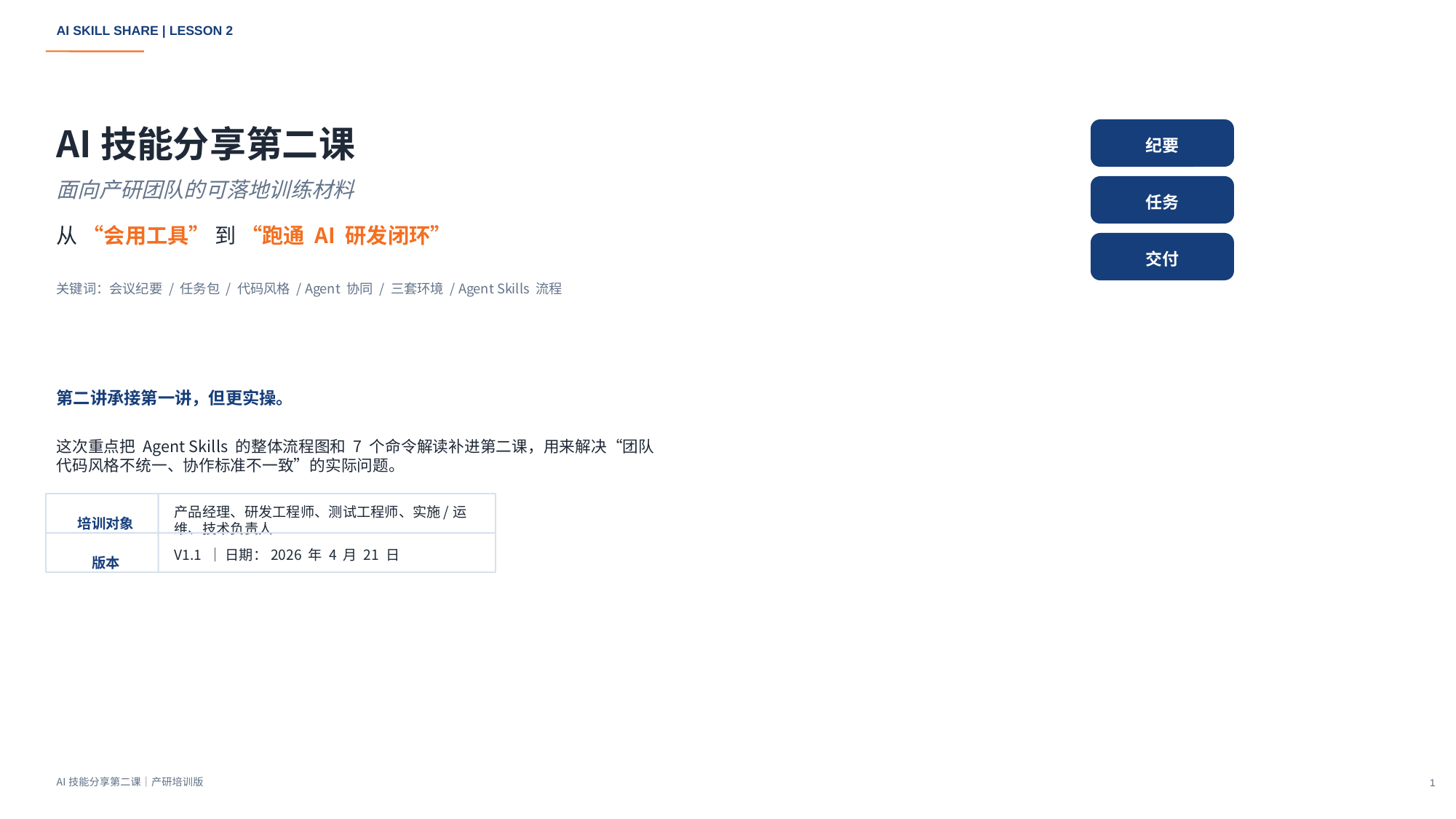

AI技能分享第二课

纪要
面向产研团队的可落地训练材料

任务
从 “会用工具” 到 “跑通 AI 研发闭环”

交付
关键词：会议纪要 / 任务包 / 代码风格 / Agent 协同 / 三套环境 / Agent Skills 流程
第二讲承接第一讲，但更实操。
这次重点把 Agent Skills 的整体流程图和 7 个命令解读补进第二课，用来解决“团队代码风格不统一、协作标准不一致”的实际问题。

产品经理、研发工程师、测试工程师、实施/运维、技术负责人
培训对象

V1.1 ｜ 日期：2026 年 4 月 21 日
版本
1